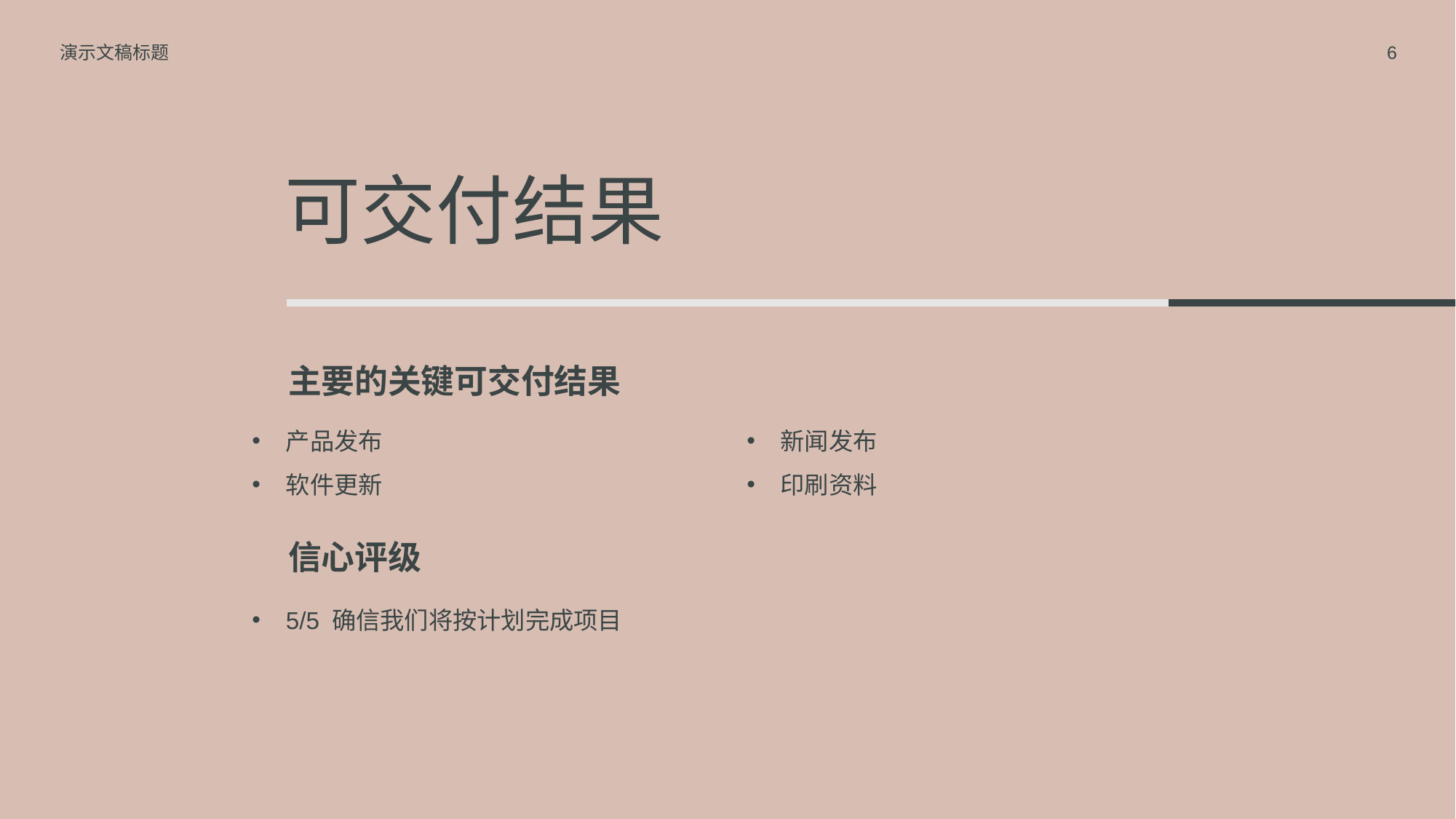

演示文稿标题
6
# 可交付结果
主要的关键可交付结果
产品发布
软件更新
新闻发布
印刷资料
信心评级
5/5 确信我们将按计划完成项目